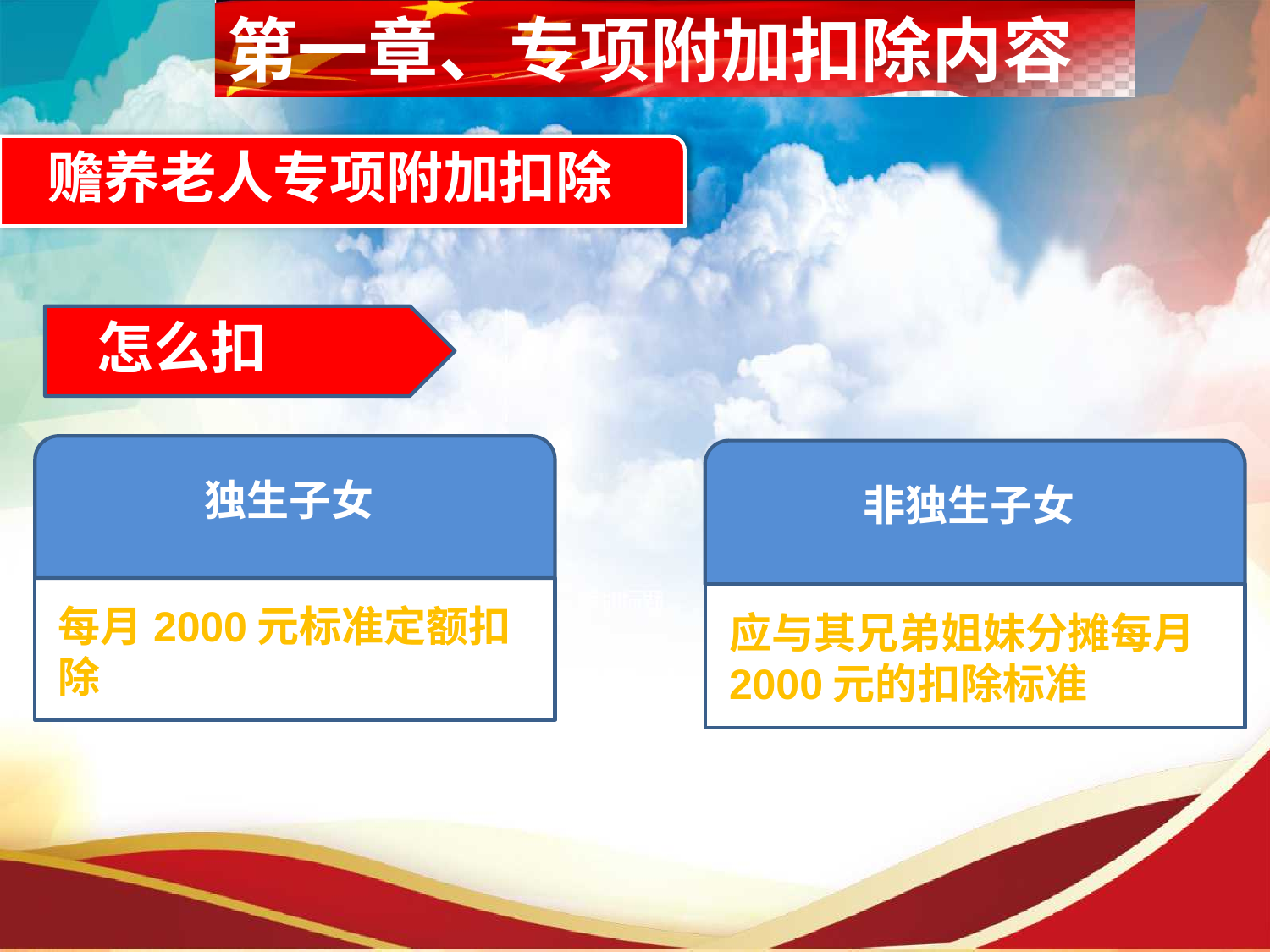

第一章、专项附加扣除内容

赡养老人专项附加扣除

怎么扣

独生子女
每月2000元标准定额扣除

非独生子女

应与其兄弟姐妹分摊每月2000元的扣除标准